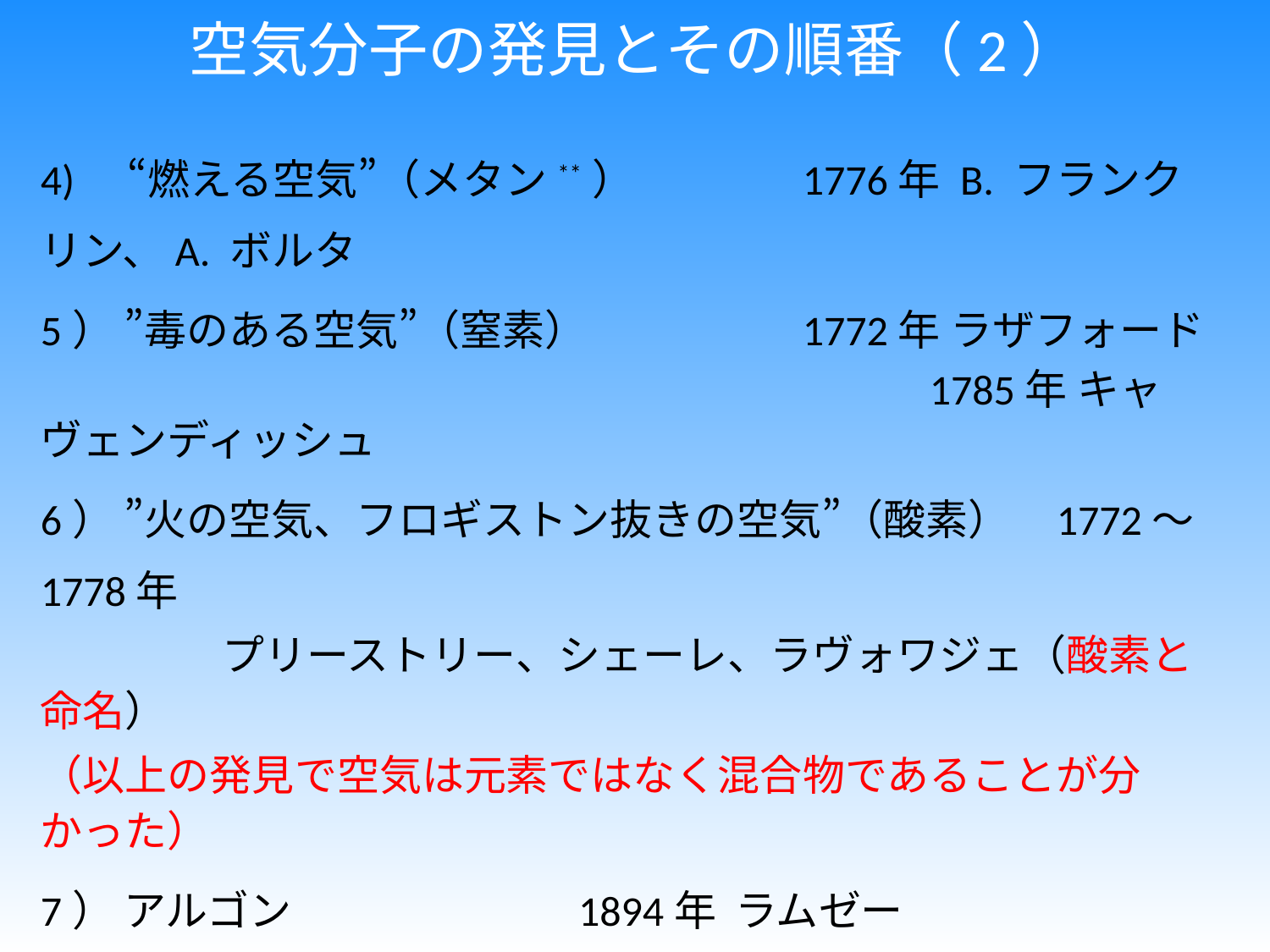

# 空気分子の発見とその順番（2）
4)　“燃える空気”（メタン**） 		1776年 B. フランクリン、A. ボルタ
5） ”毒のある空気”（窒素）  		1772年 ラザフォード
　　　　　　　　　　　　　　　      		1785年 キャヴェンディッシュ
6） ”火の空気、フロギストン抜きの空気”（酸素） 	1772〜1778年
                  プリーストリー、シェーレ、ラヴォワジェ（酸素と命名）
（以上の発見で空気は元素ではなく混合物であることが分かった）
7） アルゴン                             1894年  ラムゼー
8)  ヘリウム                             1895年　ラムゼー
                                                                                                **メタン 0.00018 %